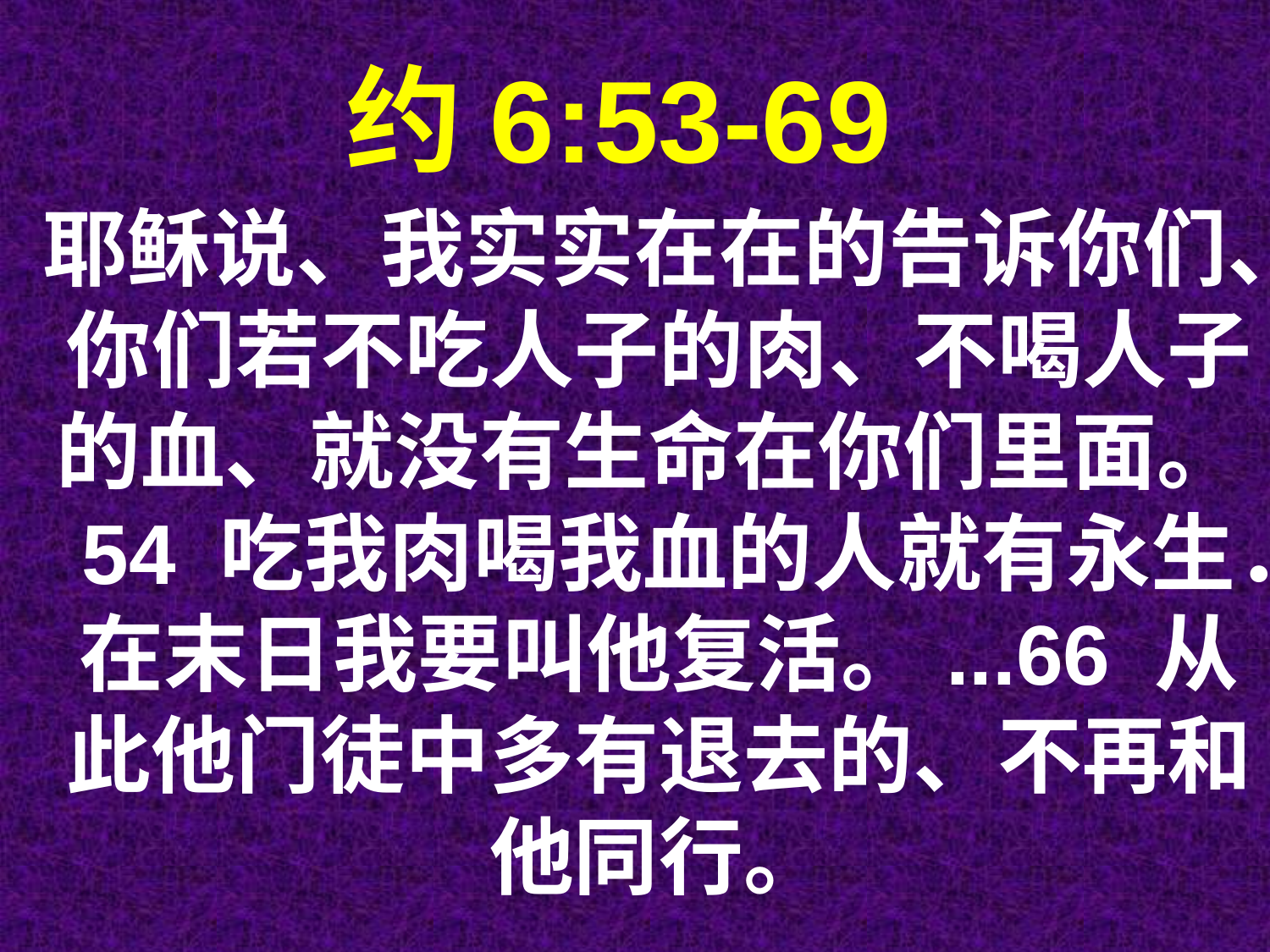

约6:53-69
耶稣说、我实实在在的告诉你们、你们若不吃人子的肉、不喝人子的血、就没有生命在你们里面。54 吃我肉喝我血的人就有永生．在末日我要叫他复活。...66 从此他门徒中多有退去的、不再和他同行。